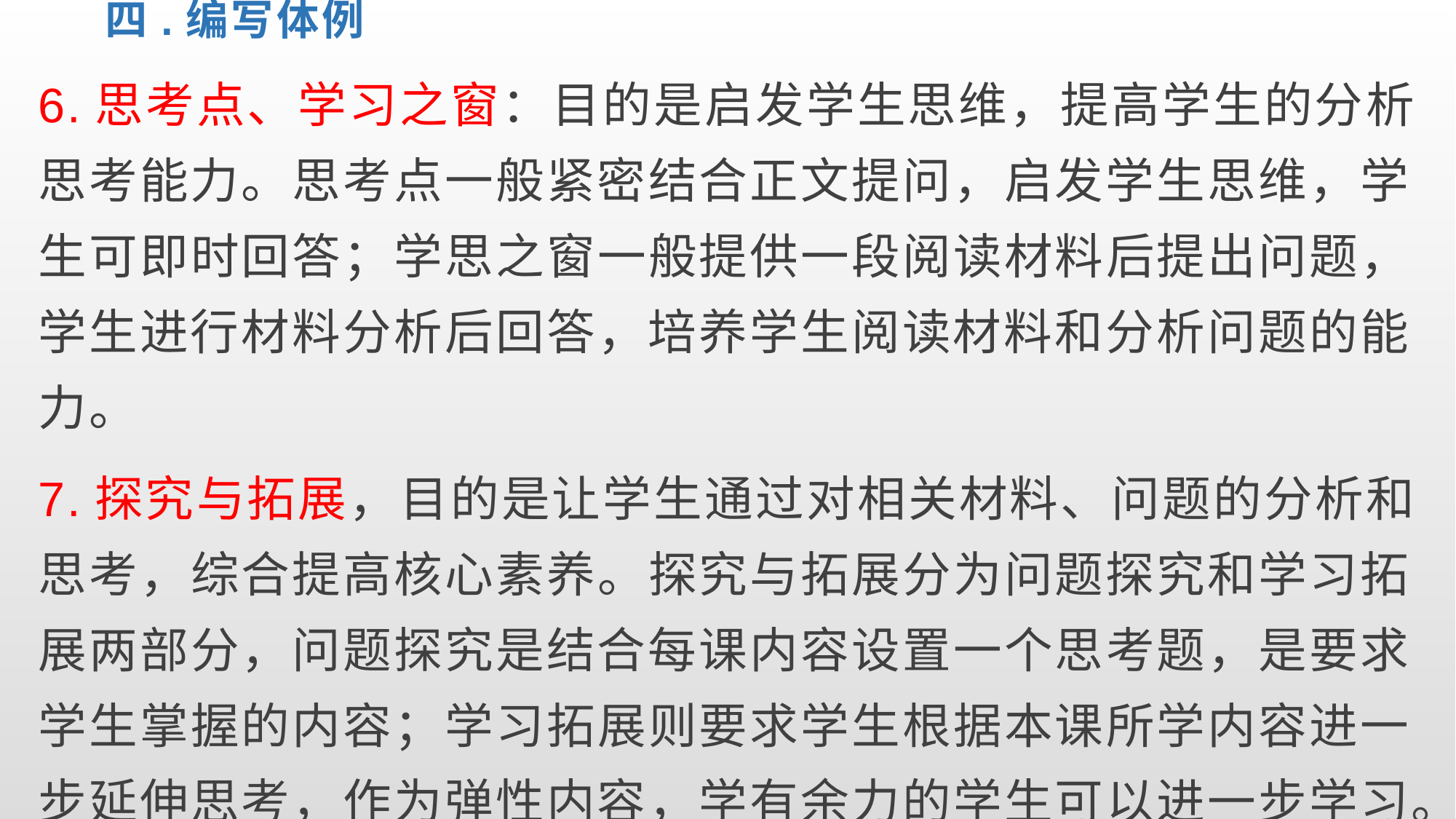

# 四.编写体例
6.思考点、学习之窗：目的是启发学生思维，提高学生的分析思考能力。思考点一般紧密结合正文提问，启发学生思维，学生可即时回答；学思之窗一般提供一段阅读材料后提出问题，学生进行材料分析后回答，培养学生阅读材料和分析问题的能力。
7.探究与拓展，目的是让学生通过对相关材料、问题的分析和思考，综合提高核心素养。探究与拓展分为问题探究和学习拓展两部分，问题探究是结合每课内容设置一个思考题，是要求学生掌握的内容；学习拓展则要求学生根据本课所学内容进一步延伸思考，作为弹性内容，学有余力的学生可以进一步学习。